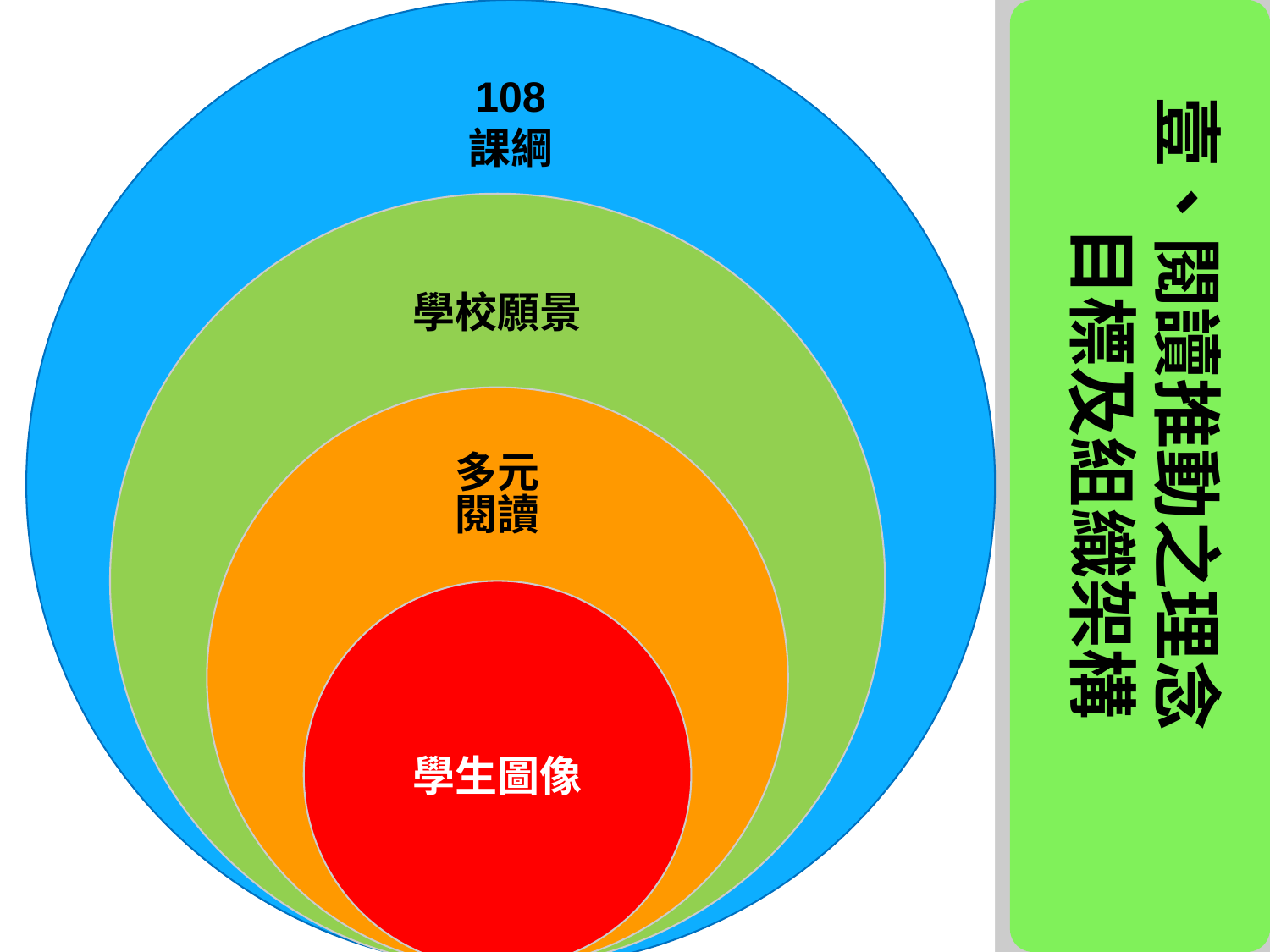

壹、閱讀推動之理念
       目標及組織架構
108
課綱
學校願景
多元
閱讀
學生圖像